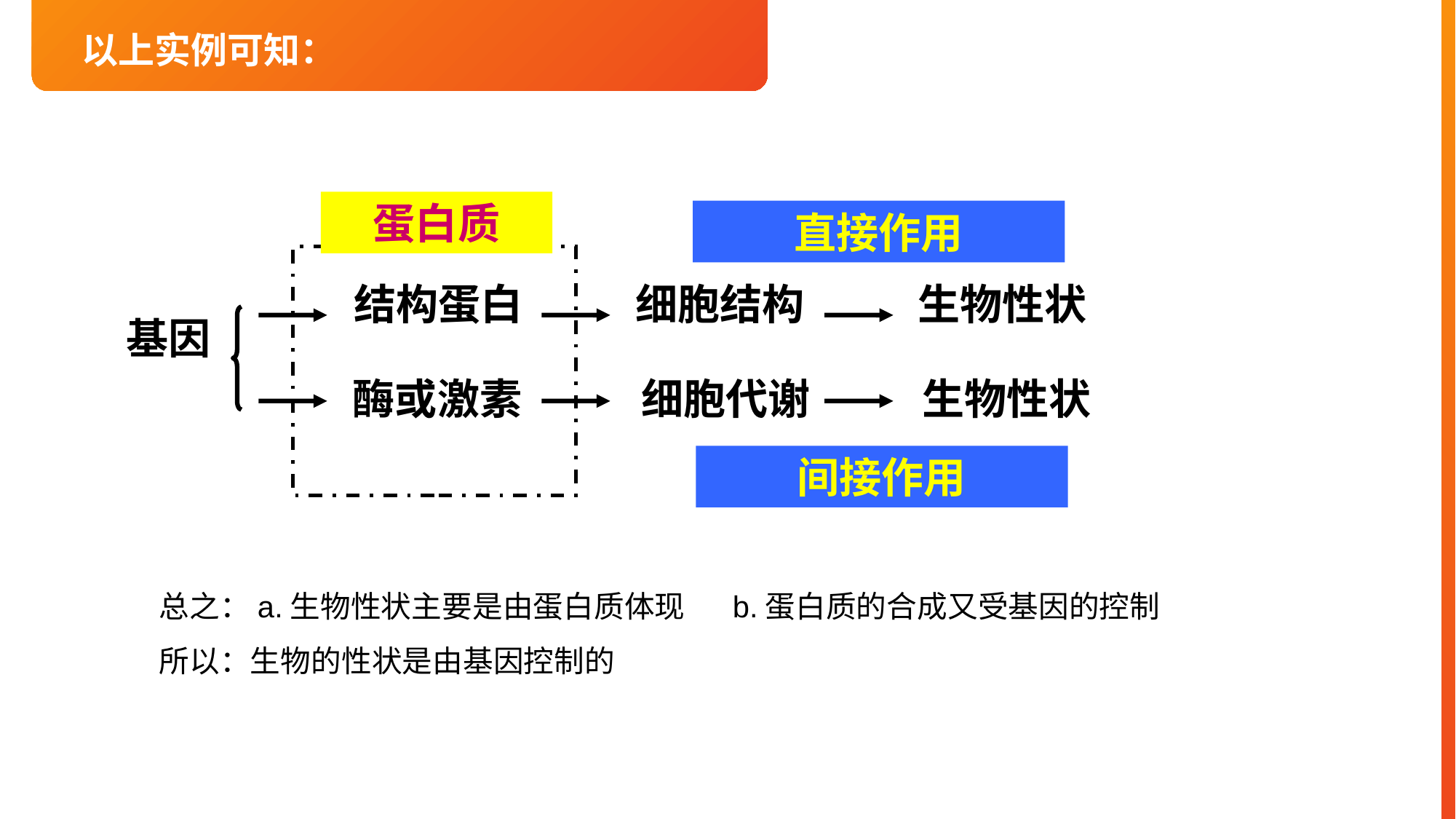

以上实例可知：
蛋白质
直接作用

结构蛋白
细胞结构
生物性状
基因

酶或激素
 细胞代谢
生物性状

间接作用

总之：a.生物性状主要是由蛋白质体现      b.蛋白质的合成又受基因的控制
所以：生物的性状是由基因控制的